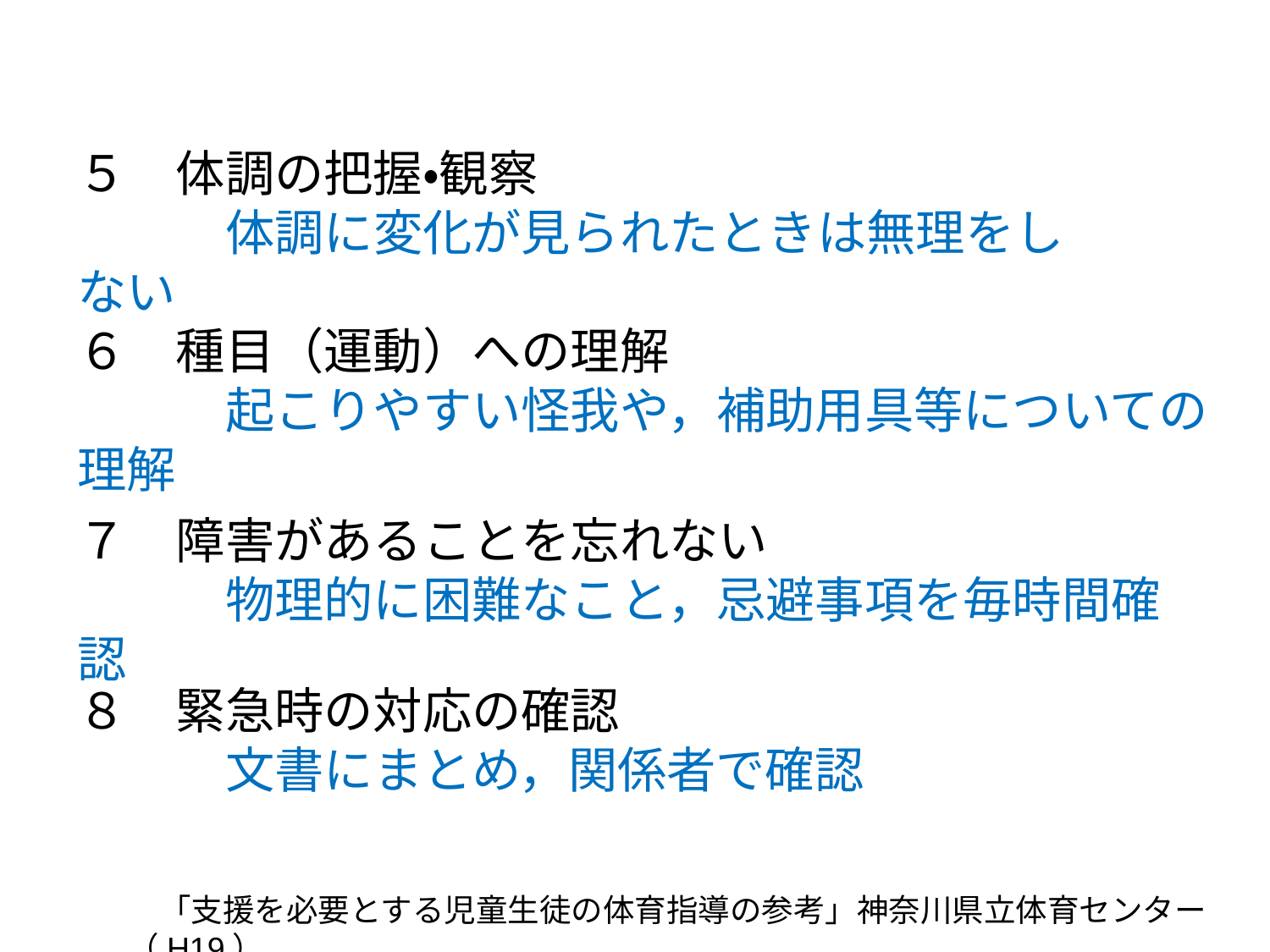

５　体調の把握・観察
　　　体調に変化が見られたときは無理をしない
６　種目（運動）への理解
　　　起こりやすい怪我や，補助用具等についての理解
７　障害があることを忘れない
　　　物理的に困難なこと，忌避事項を毎時間確認
８　緊急時の対応の確認
　　　文書にまとめ，関係者で確認
　「支援を必要とする児童生徒の体育指導の参考」神奈川県立体育センター（H19）